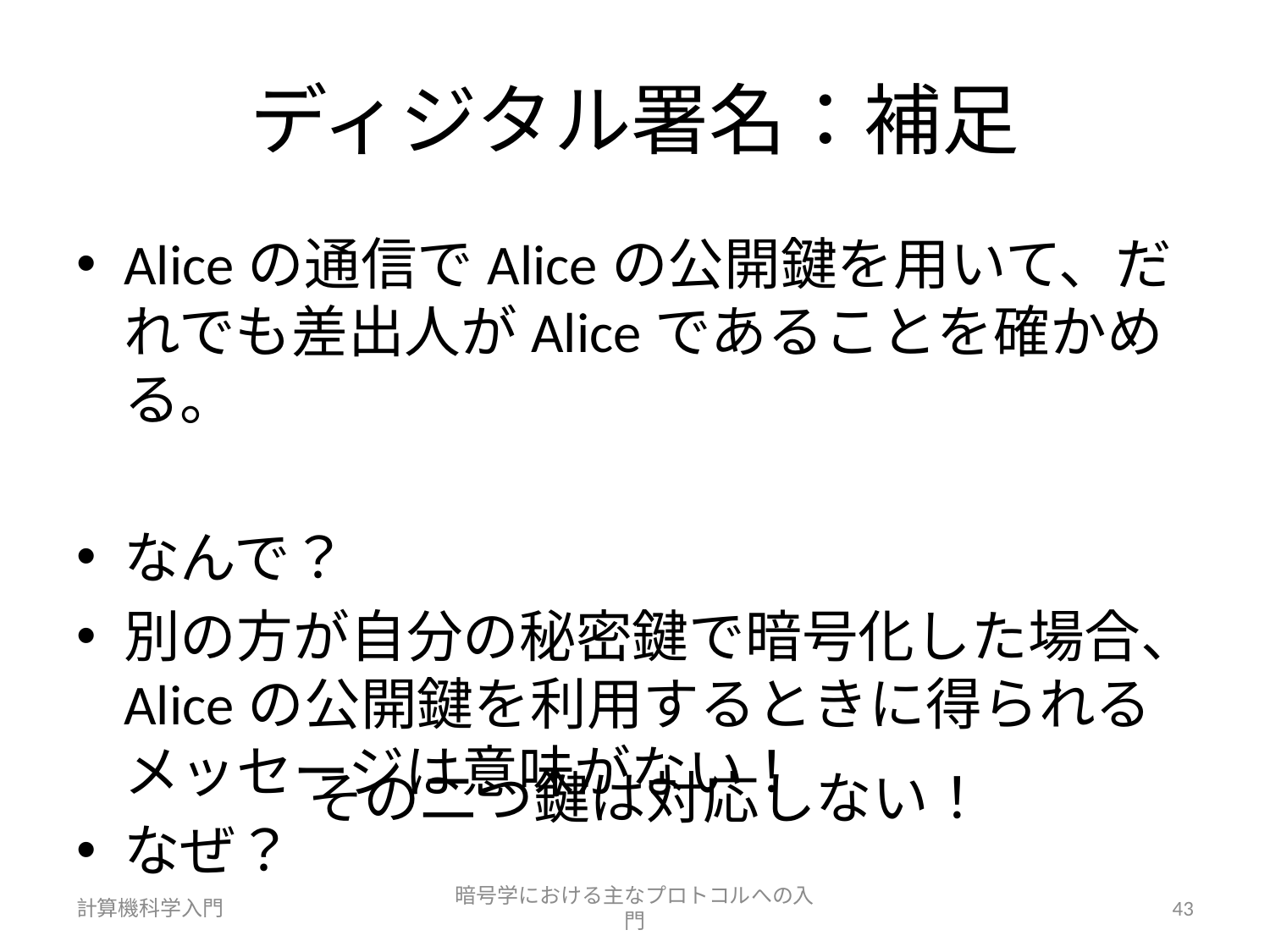

# ディジタル署名：補足
Aliceの通信でAliceの公開鍵を用いて、だれでも差出人がAliceであることを確かめる。

なんで？
別の方が自分の秘密鍵で暗号化した場合、Aliceの公開鍵を利用するときに得られるメッセージは意味がない！
なぜ？

その二つ鍵は対応しない！
計算機科学入門
暗号学における主なプロトコルへの入門
43